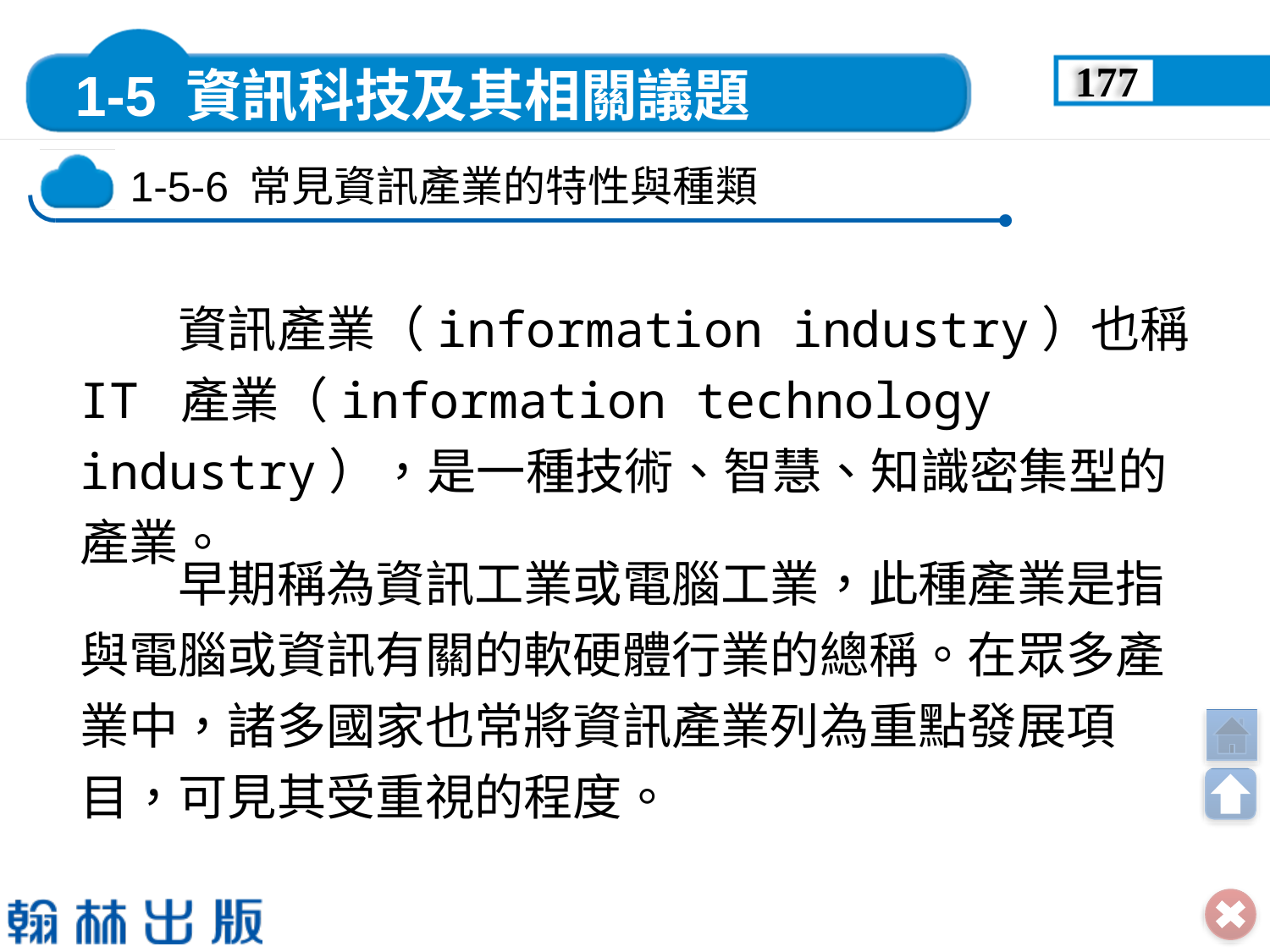

177
　　資訊產業（information industry）也稱 IT 產業（information technology industry），是一種技術、智慧、知識密集型的產業。
　　早期稱為資訊工業或電腦工業，此種產業是指與電腦或資訊有關的軟硬體行業的總稱。在眾多產業中，諸多國家也常將資訊產業列為重點發展項目，可見其受重視的程度。